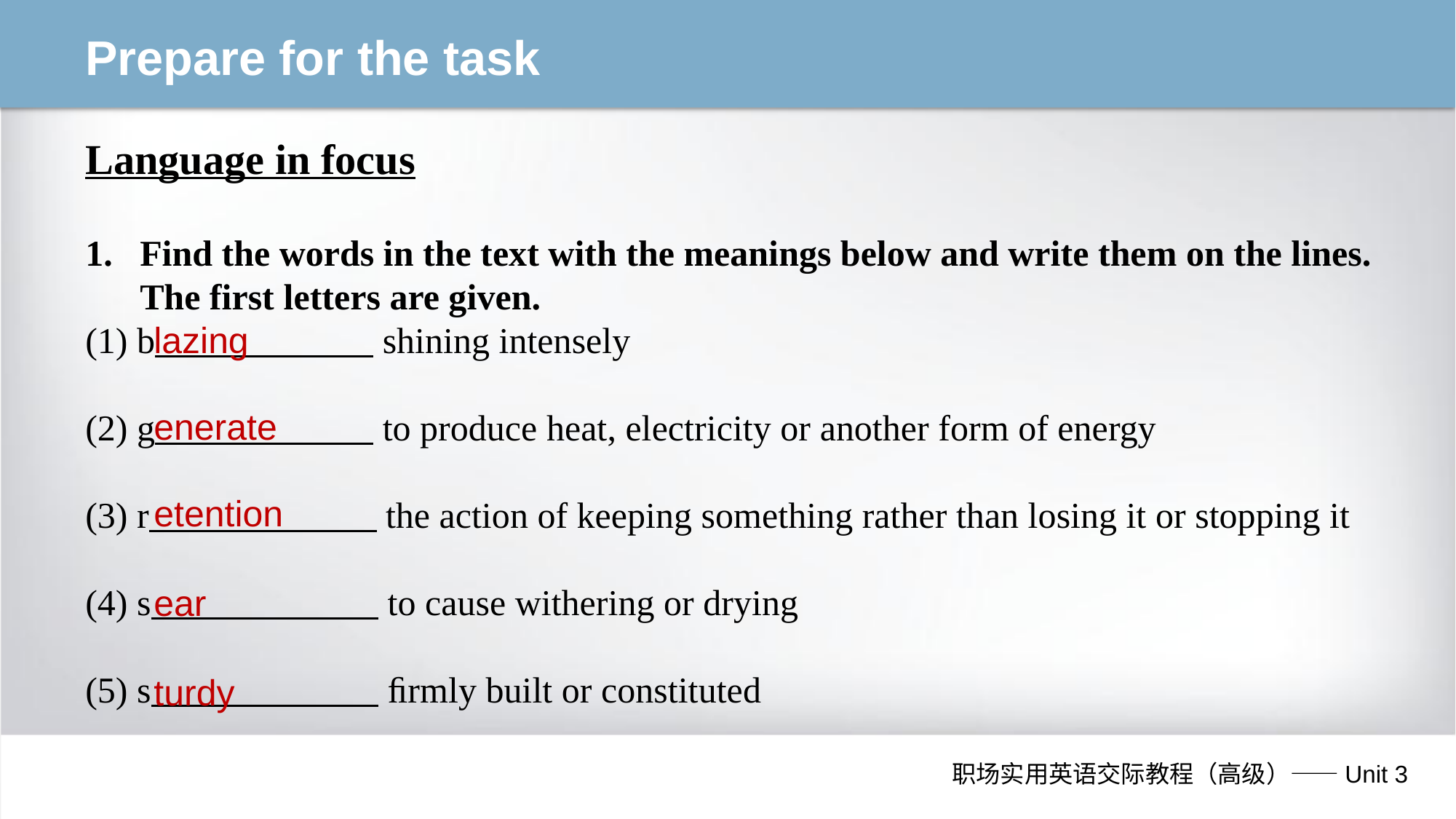

Prepare for the task
Language in focus
Find the words in the text with the meanings below and write them on the lines. The first letters are given.
(1) b                         shining intensely

(2) g                         to produce heat, electricity or another form of energy

(3) r                          the action of keeping something rather than losing it or stopping it

(4) s                          to cause withering or drying

(5) s                          ﬁrmly built or constituted

lazing
enerate
etention
ear
turdy
职场实用英语交际教程（高级）——Unit 3